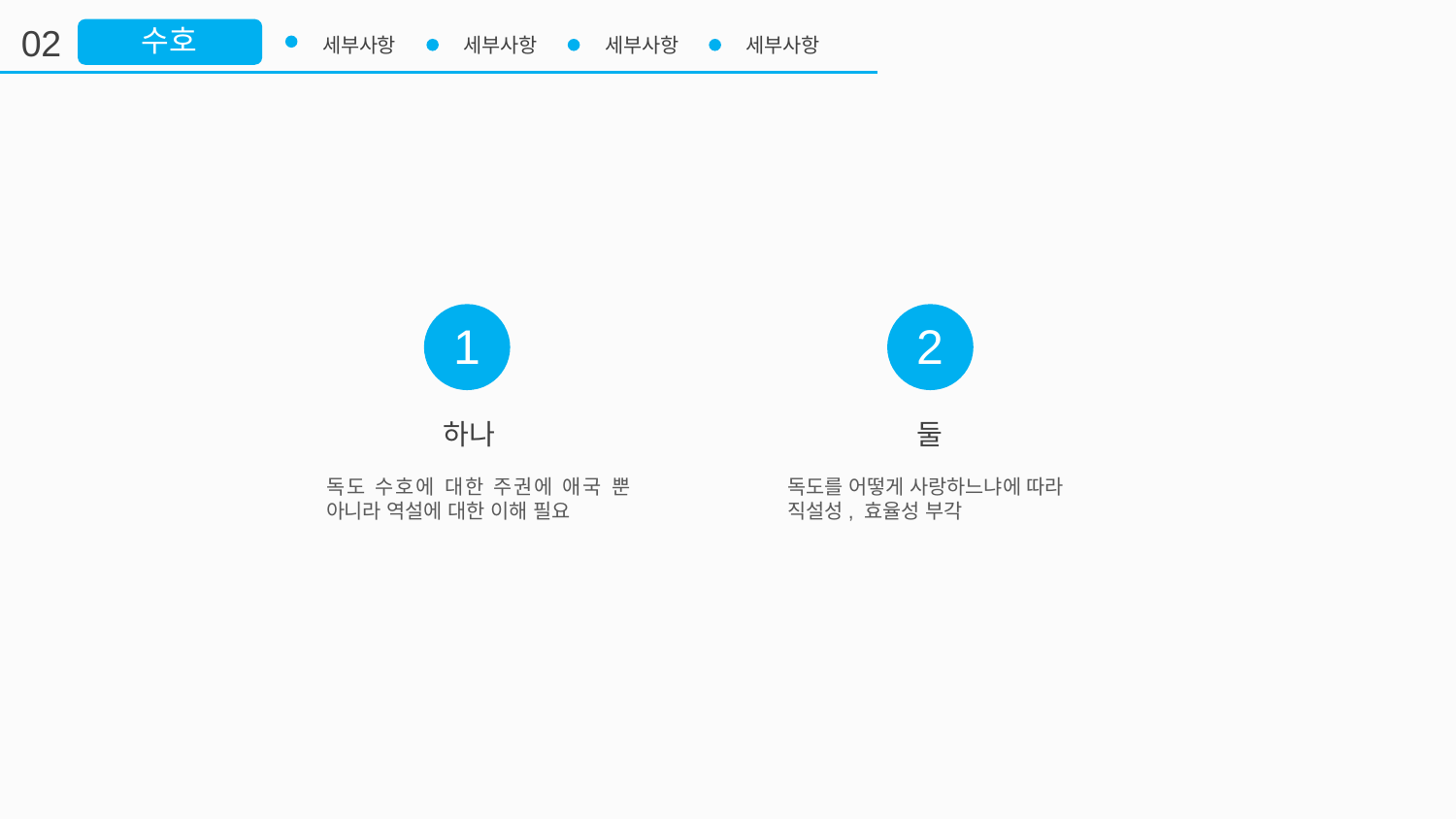

02
수호

세부사항

세부사항

세부사항

세부사항

1

2
하나
둘
독도 수호에 대한 주권에 애국 뿐 아니라 역설에 대한 이해 필요
독도를 어떻게 사랑하느냐에 따라 직설성, 효율성 부각